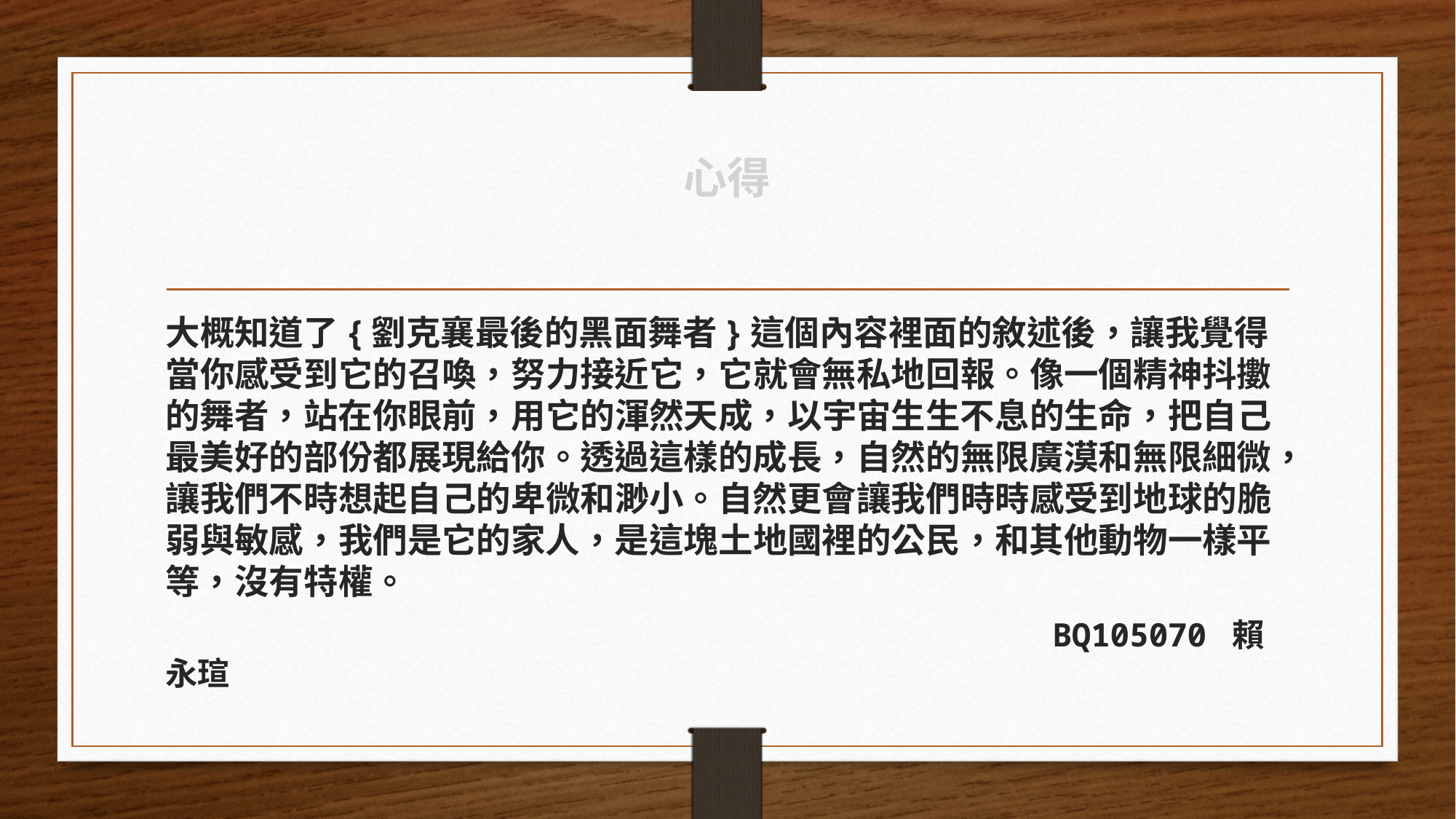

# 心得
大概知道了{劉克襄最後的黑面舞者}這個內容裡面的敘述後，讓我覺得當你感受到它的召喚，努力接近它，它就會無私地回報。像一個精神抖擻的舞者，站在你眼前，用它的渾然天成，以宇宙生生不息的生命，把自己最美好的部份都展現給你。透過這樣的成長，自然的無限廣漠和無限細微，讓我們不時想起自己的卑微和渺小。自然更會讓我們時時感受到地球的脆弱與敏感，我們是它的家人，是這塊土地國裡的公民，和其他動物一樣平等，沒有特權。
                                              BQ105070 賴永瑄